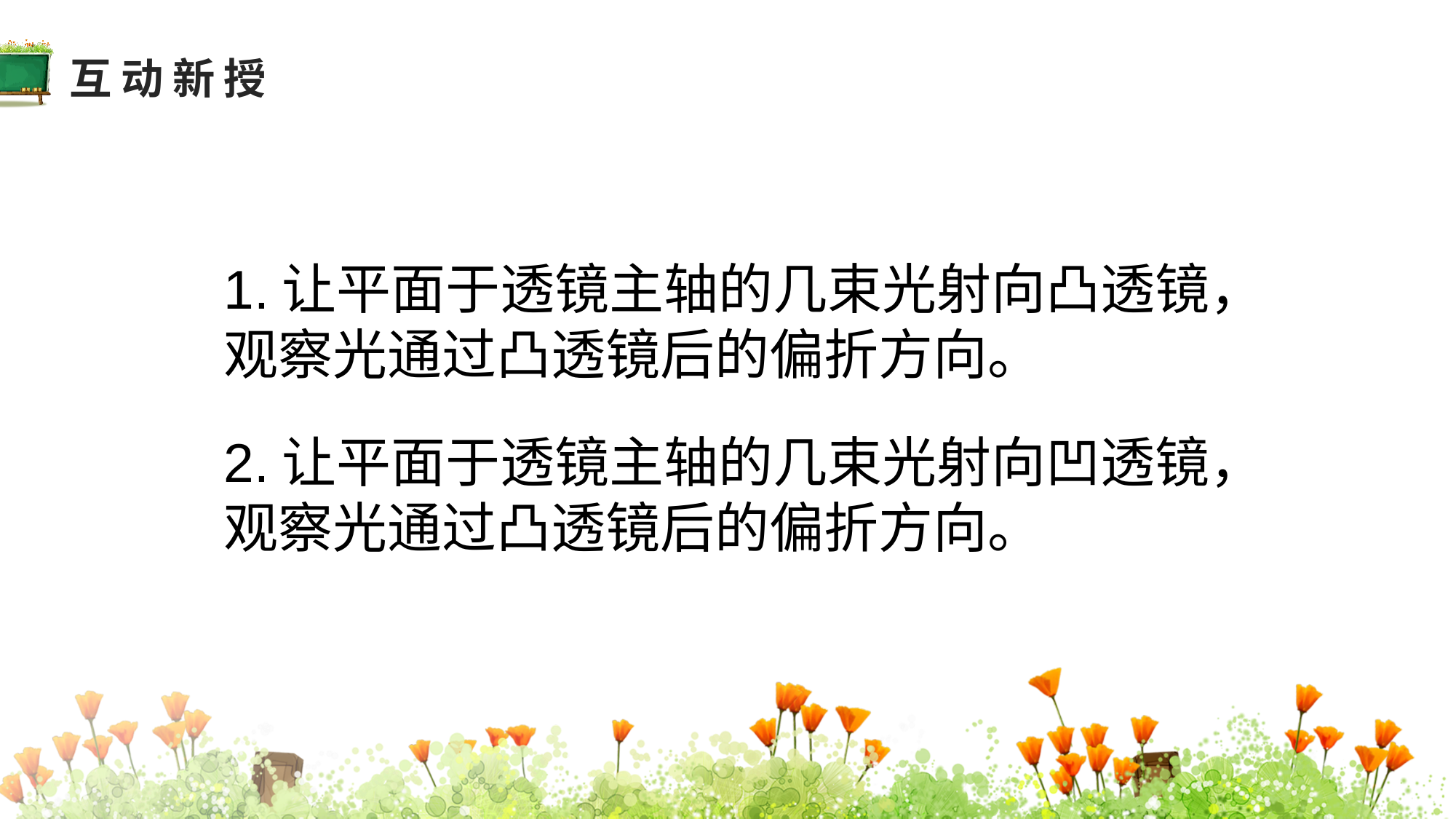

互动新授
1.让平面于透镜主轴的几束光射向凸透镜，观察光通过凸透镜后的偏折方向。
2.让平面于透镜主轴的几束光射向凹透镜，观察光通过凸透镜后的偏折方向。